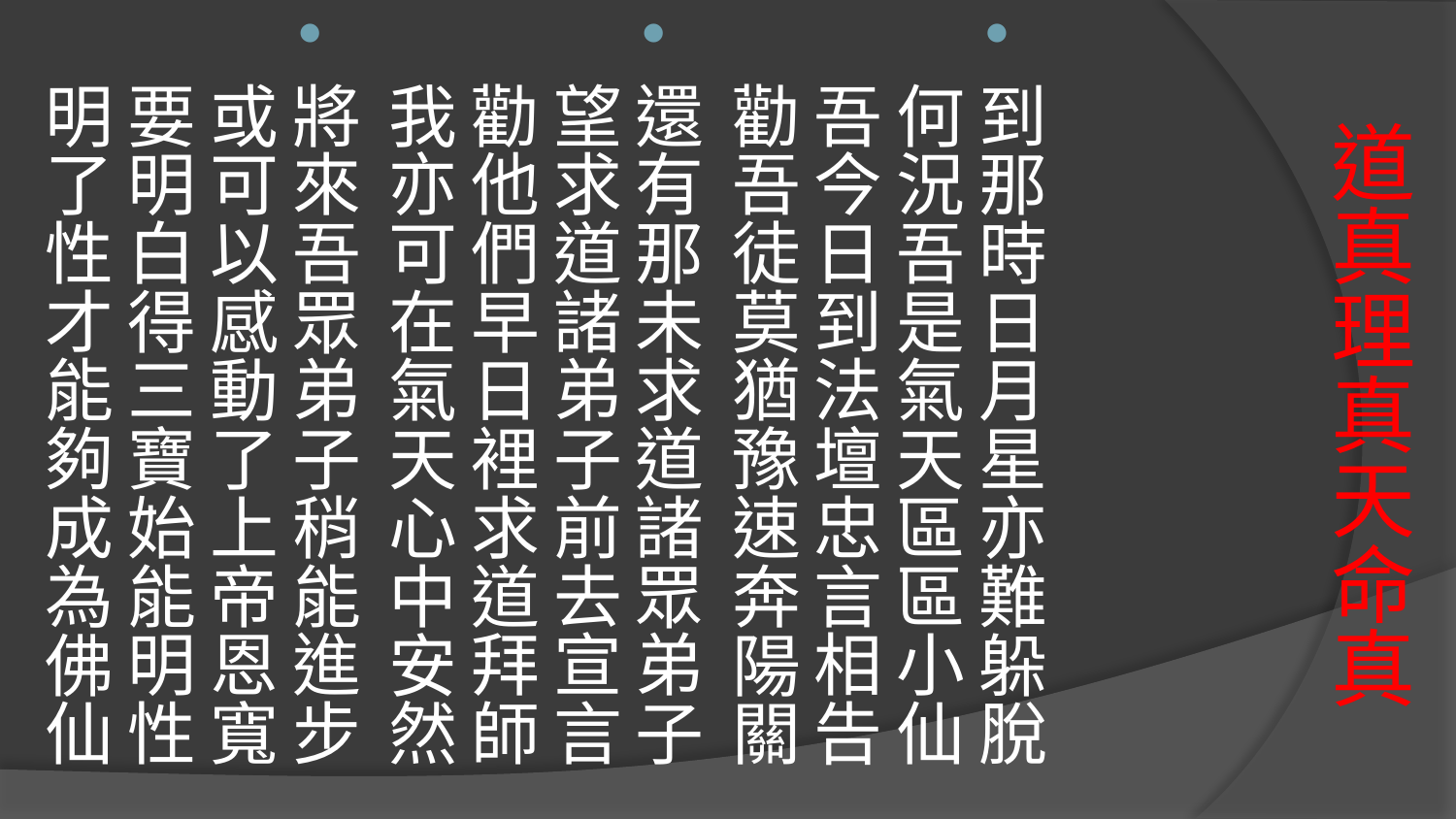

到那時日月星亦難躲脫  何況吾是氣天區區小仙吾今日到法壇忠言相告勸吾徒莫猶豫速奔陽關
還有那未求道諸眾弟子望求道諸弟子前去宣言勸他們早日裡求道拜師我亦可在氣天心中安然
將來吾眾弟子稍能進步或可以感動了上帝恩寬要明白得三寶始能明性明了性才能夠成為佛仙
# 道真理真天命真